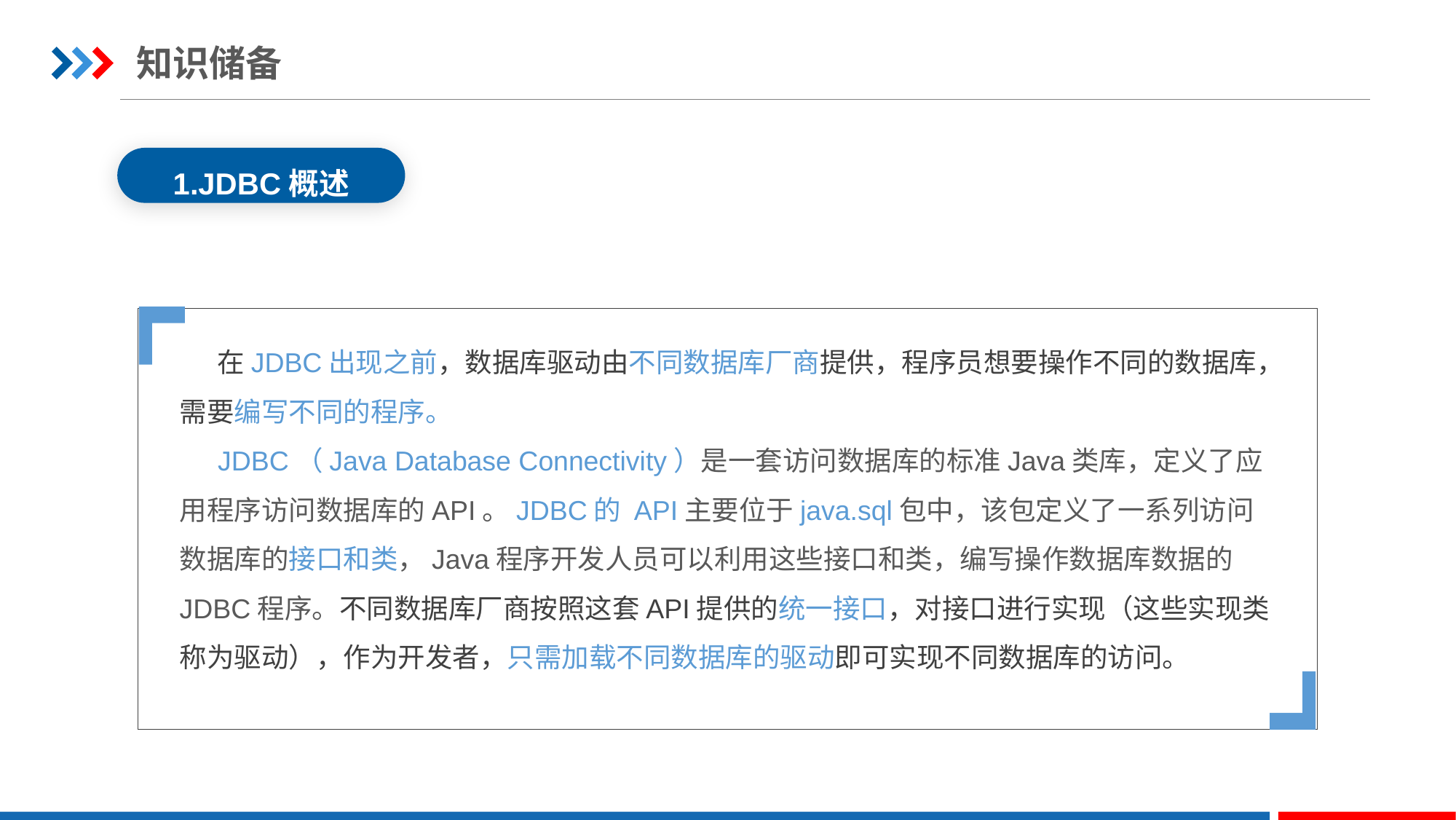

知识储备
1.JDBC概述

     在JDBC出现之前，数据库驱动由不同数据库厂商提供，程序员想要操作不同的数据库，需要编写不同的程序。
     JDBC（Java Database Connectivity）是一套访问数据库的标准Java类库，定义了应用程序访问数据库的API。JDBC的 API主要位于java.sql包中，该包定义了一系列访问数据库的接口和类，Java程序开发人员可以利用这些接口和类，编写操作数据库数据的JDBC程序。不同数据库厂商按照这套API提供的统一接口，对接口进行实现（这些实现类称为驱动），作为开发者，只需加载不同数据库的驱动即可实现不同数据库的访问。